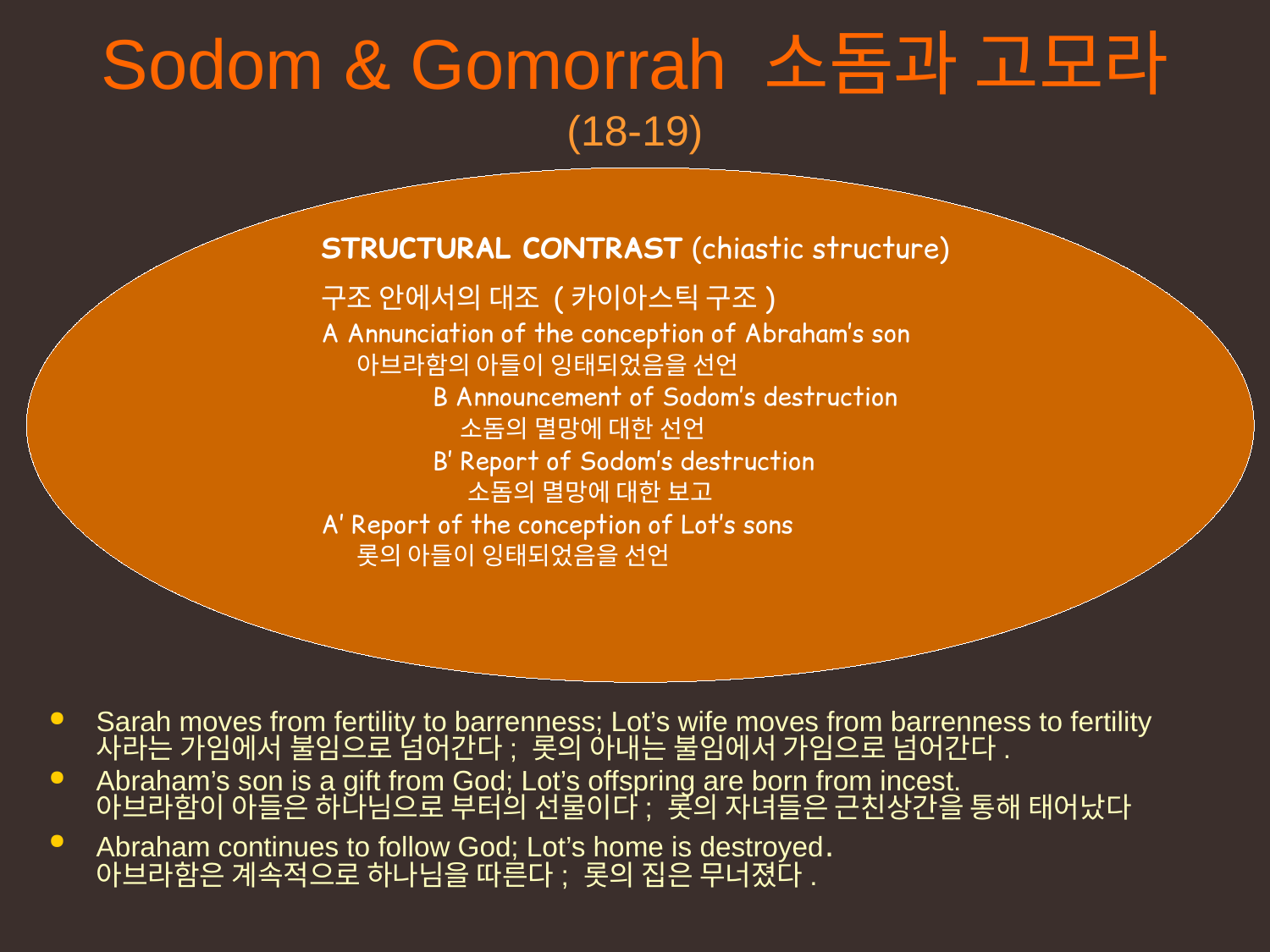

Sodom & Gomorrah 소돔과 고모라
(18-19)

STRUCTURAL CONTRAST (chiastic structure)
구조 안에서의 대조 (카이아스틱 구조)
A Annunciation of the conception of Abraham’s son
    아브라함의 아들이 잉태되었음을 선언
               B Announcement of Sodom’s destruction
                  소돔의 멸망에 대한 선언
               B’ Report of Sodom’s destruction
                   소돔의 멸망에 대한 보고
A’ Report of the conception of Lot’s sons
    롯의 아들이 잉태되었음을 선언
Sarah moves from fertility to barrenness; Lot’s wife moves from barrenness to fertility
사라는 가임에서 불임으로 넘어간다; 롯의 아내는 불임에서 가임으로 넘어간다.
Abraham’s son is a gift from God; Lot’s offspring are born from incest.
아브라함이 아들은 하나님으로 부터의 선물이다; 롯의 자녀들은 근친상간을 통해 태어났다
Abraham continues to follow God; Lot’s home is destroyed.
아브라함은 계속적으로 하나님을 따른다; 롯의 집은 무너졌다.